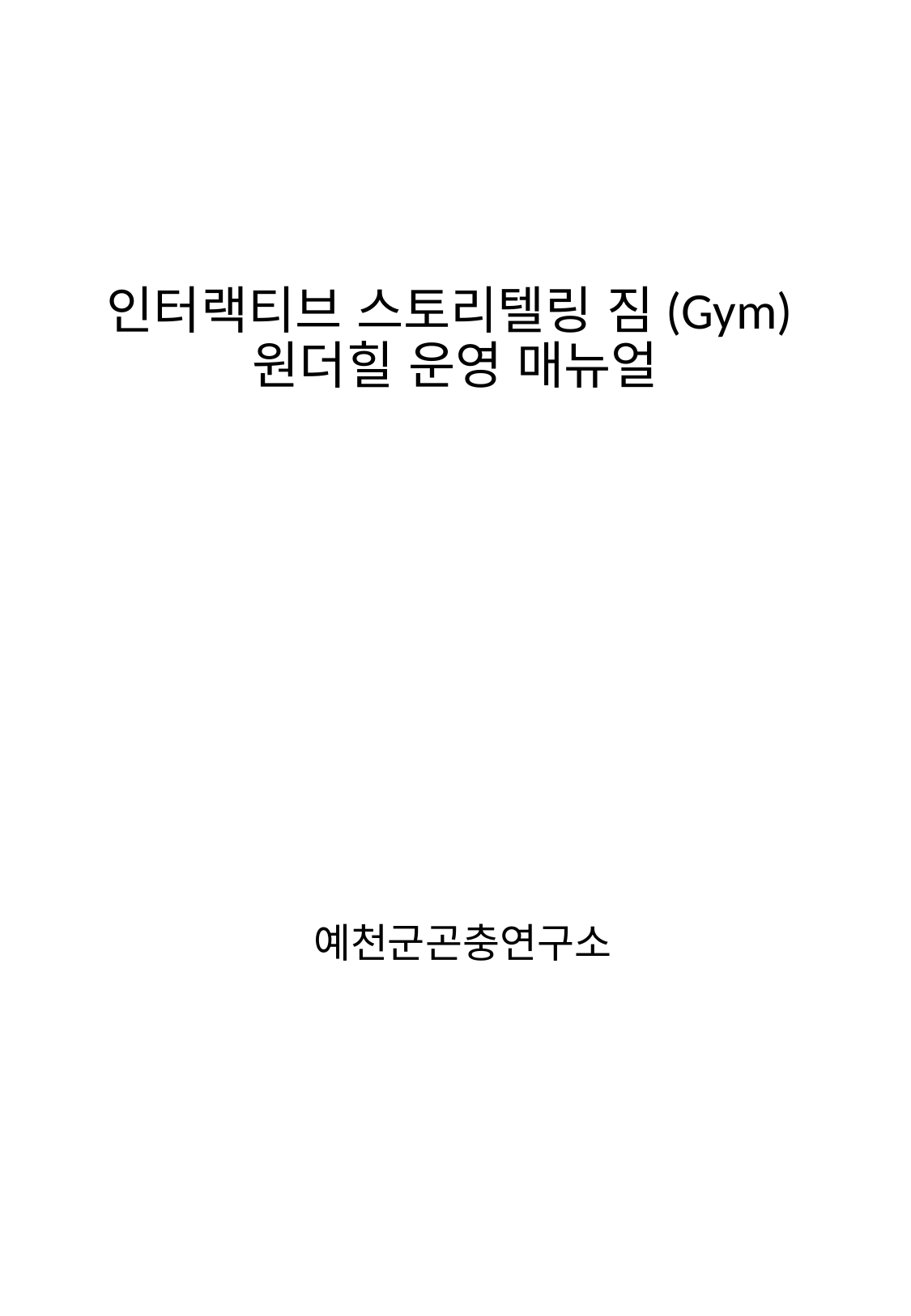

# 인터랙티브 스토리텔링 짐(Gym) 원더힐 운영 매뉴얼
예천군곤충연구소